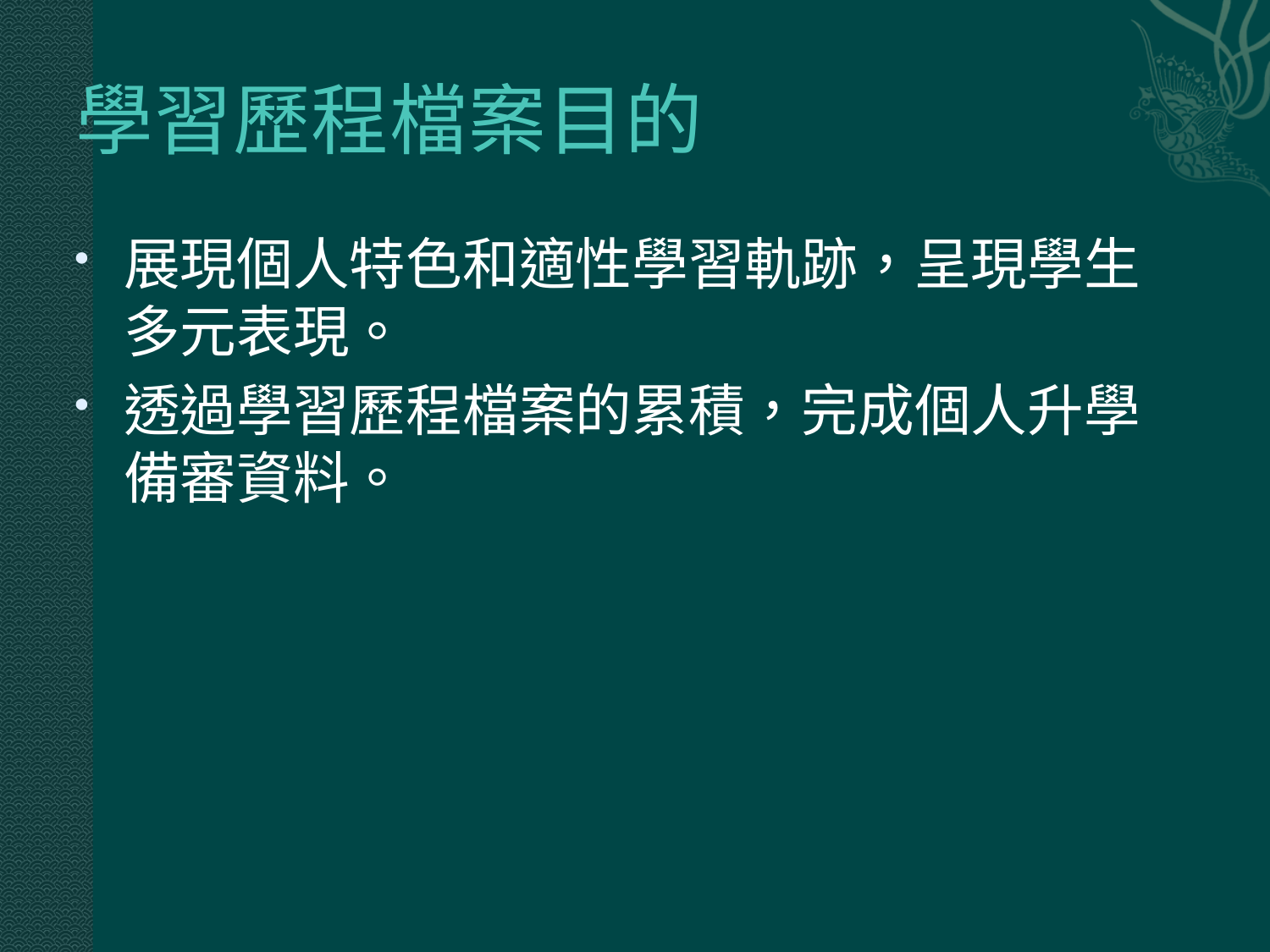

# 學習歷程檔案目的
展現個人特色和適性學習軌跡，呈現學生多元表現。
透過學習歷程檔案的累積，完成個人升學備審資料。